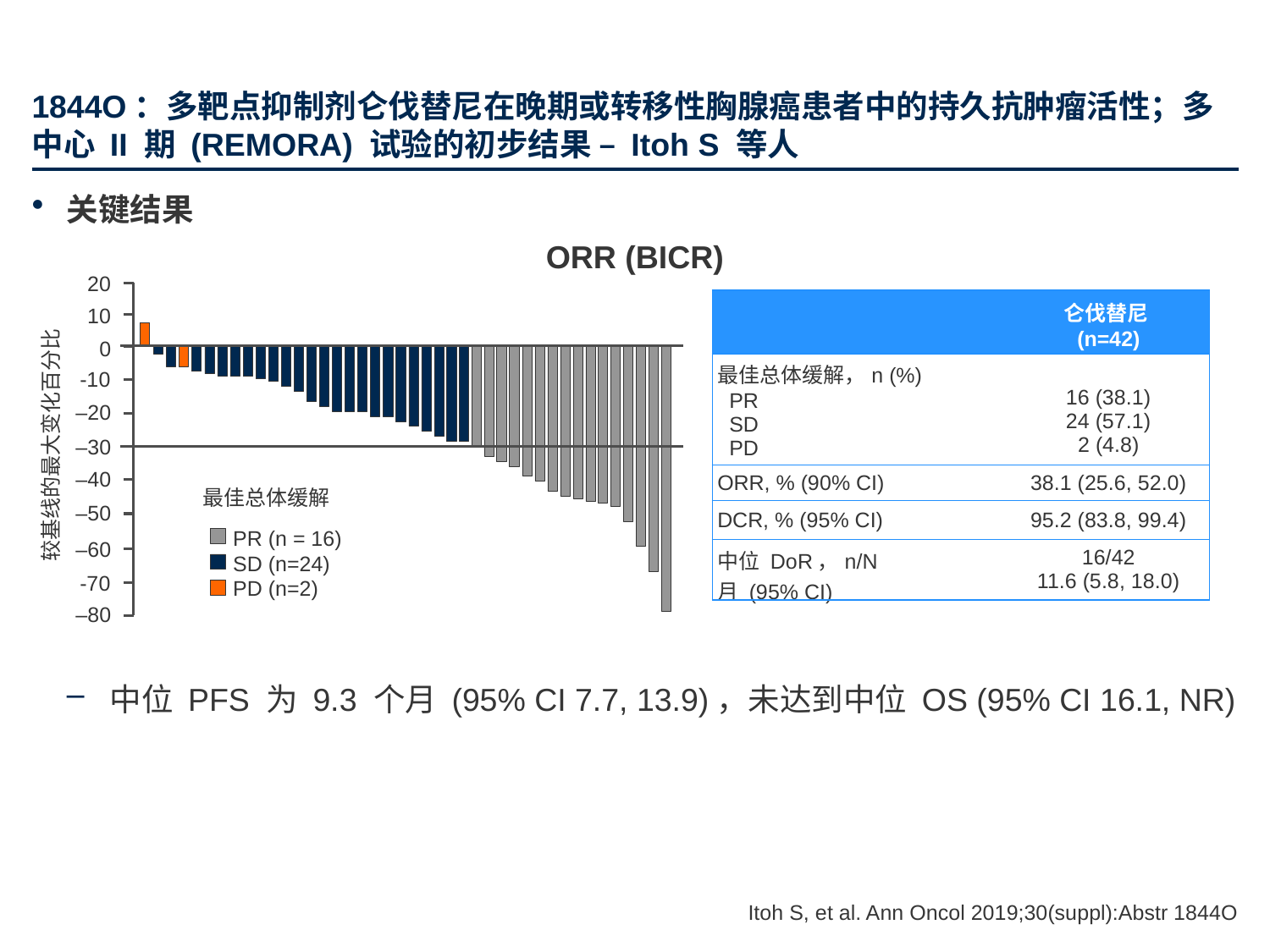

# 1844O：多靶点抑制剂仑伐替尼在晚期或转移性胸腺癌患者中的持久抗肿瘤活性；多中心 II 期 (REMORA) 试验的初步结果 – Itoh S 等人
关键结果
中位 PFS 为 9.3 个月 (95% CI 7.7, 13.9)，未达到中位 OS (95% CI 16.1, NR)
ORR (BICR)
20
10
0
-10
–20
较基线的最大变化百分比
–30
–40
–50
–60
-70
–80
|  | 仑伐替尼 (n=42) |
| --- | --- |
| 最佳总体缓解，n (%) PR SD PD | 16 (38.1) 24 (57.1) 2 (4.8) |
| ORR, % (90% CI) | 38.1 (25.6, 52.0) |
| DCR, % (95% CI) | 95.2 (83.8, 99.4) |
| 中位 DoR，n/N 月 (95% CI) | 16/42 11.6 (5.8, 18.0) |

最佳总体缓解
PR (n = 16)
SD (n=24)
PD (n=2)
Itoh S, et al. Ann Oncol 2019;30(suppl):Abstr 1844O